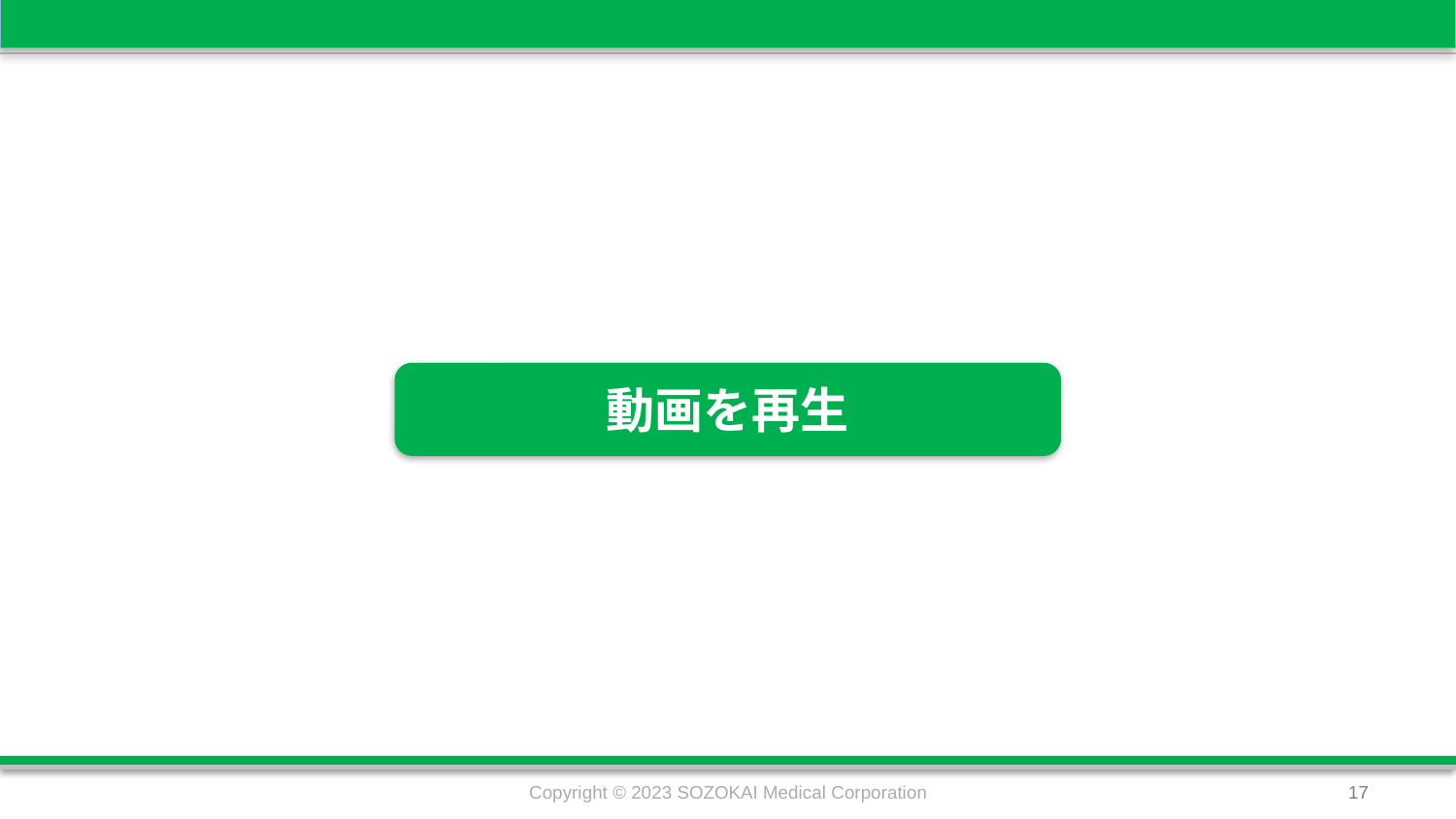

#
動画を再生
Copyright © 2023 SOZOKAI Medical Corporation
17